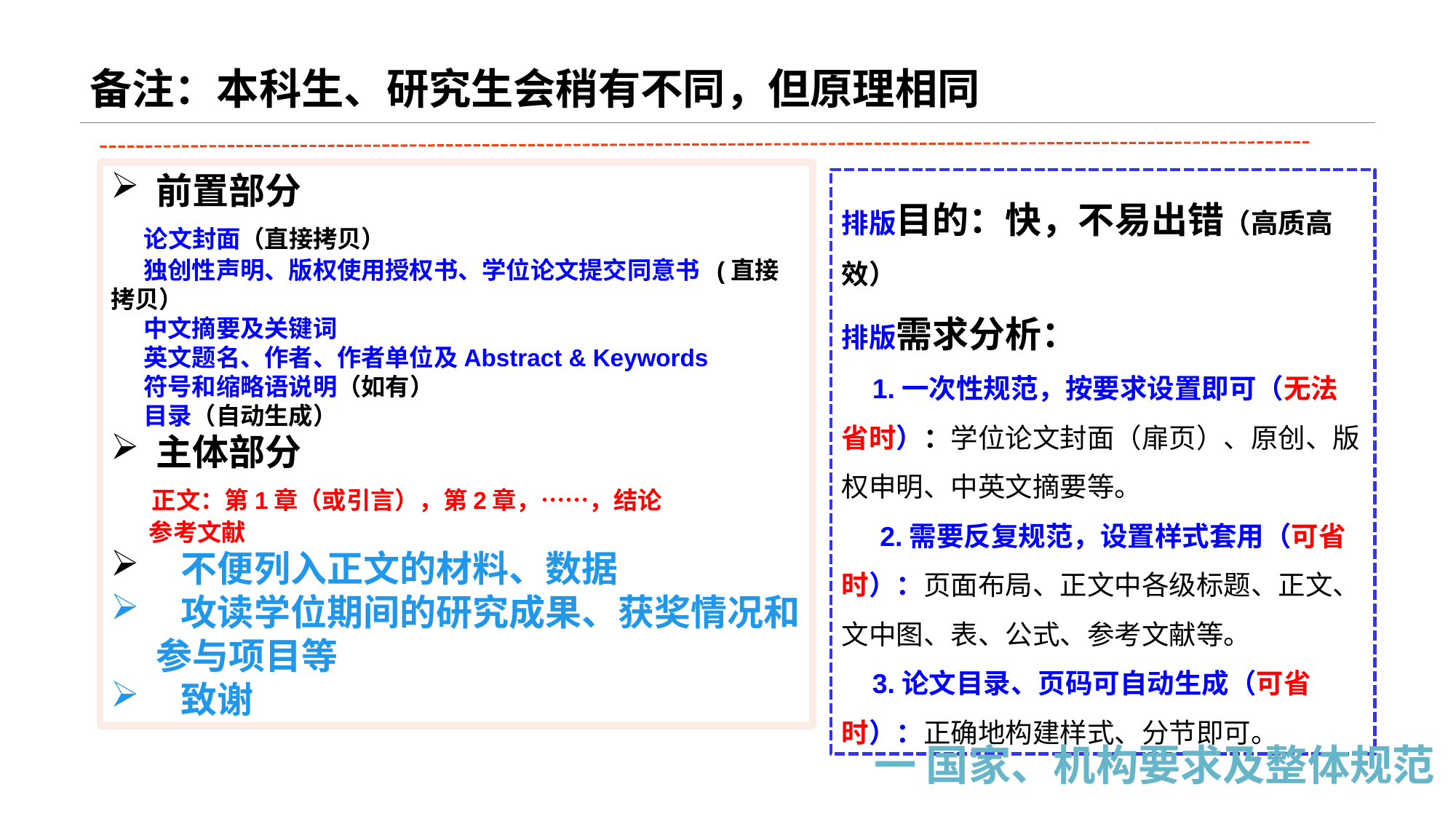

备注：本科生、研究生会稍有不同，但原理相同
前置部分
   论文封面（直接拷贝）
     独创性声明、版权使用授权书、学位论文提交同意书  (直接拷贝）
     中文摘要及关键词
     英文题名、作者、作者单位及Abstract & Keywords
     符号和缩略语说明（如有）
     目录（自动生成）
主体部分
    正文：第1章（或引言），第2章，……，结论
      参考文献
  不便列入正文的材料、数据
  攻读学位期间的研究成果、获奖情况和参与项目等
  致谢
排版目的：快，不易出错（高质高效）
排版需求分析：
    1.一次性规范，按要求设置即可（无法省时）：学位论文封面（扉页）、原创、版权申明、中英文摘要等。
     2.需要反复规范，设置样式套用（可省时）：页面布局、正文中各级标题、正文、文中图、表、公式、参考文献等。
    3.论文目录、页码可自动生成（可省时）：正确地构建样式、分节即可。
一 国家、机构要求及整体规范